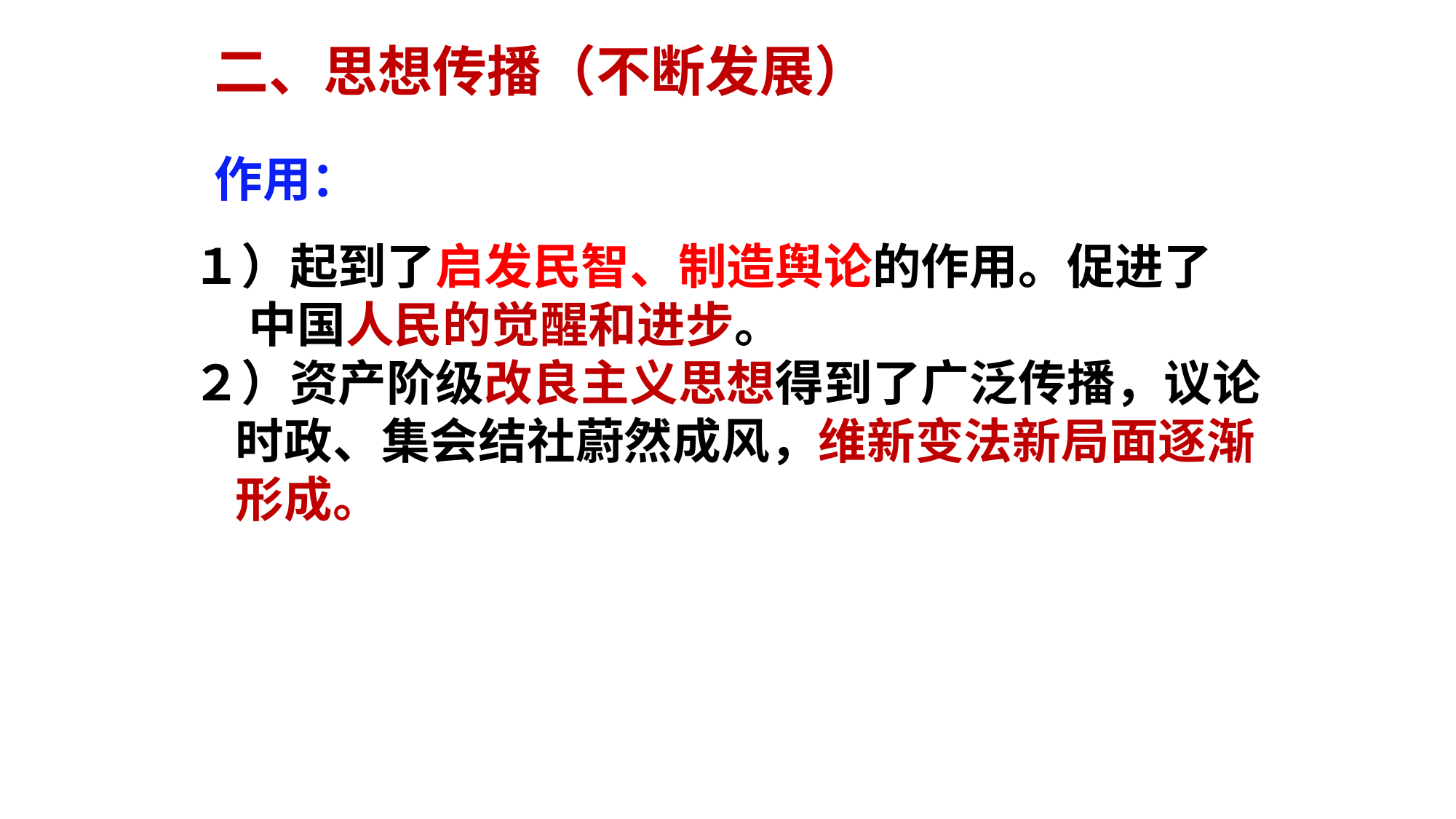

二、思想传播（不断发展）
作用：
１）起到了启发民智、制造舆论的作用。促进了
    中国人民的觉醒和进步。
２）资产阶级改良主义思想得到了广泛传播，议论时政、集会结社蔚然成风，维新变法新局面逐渐形成。